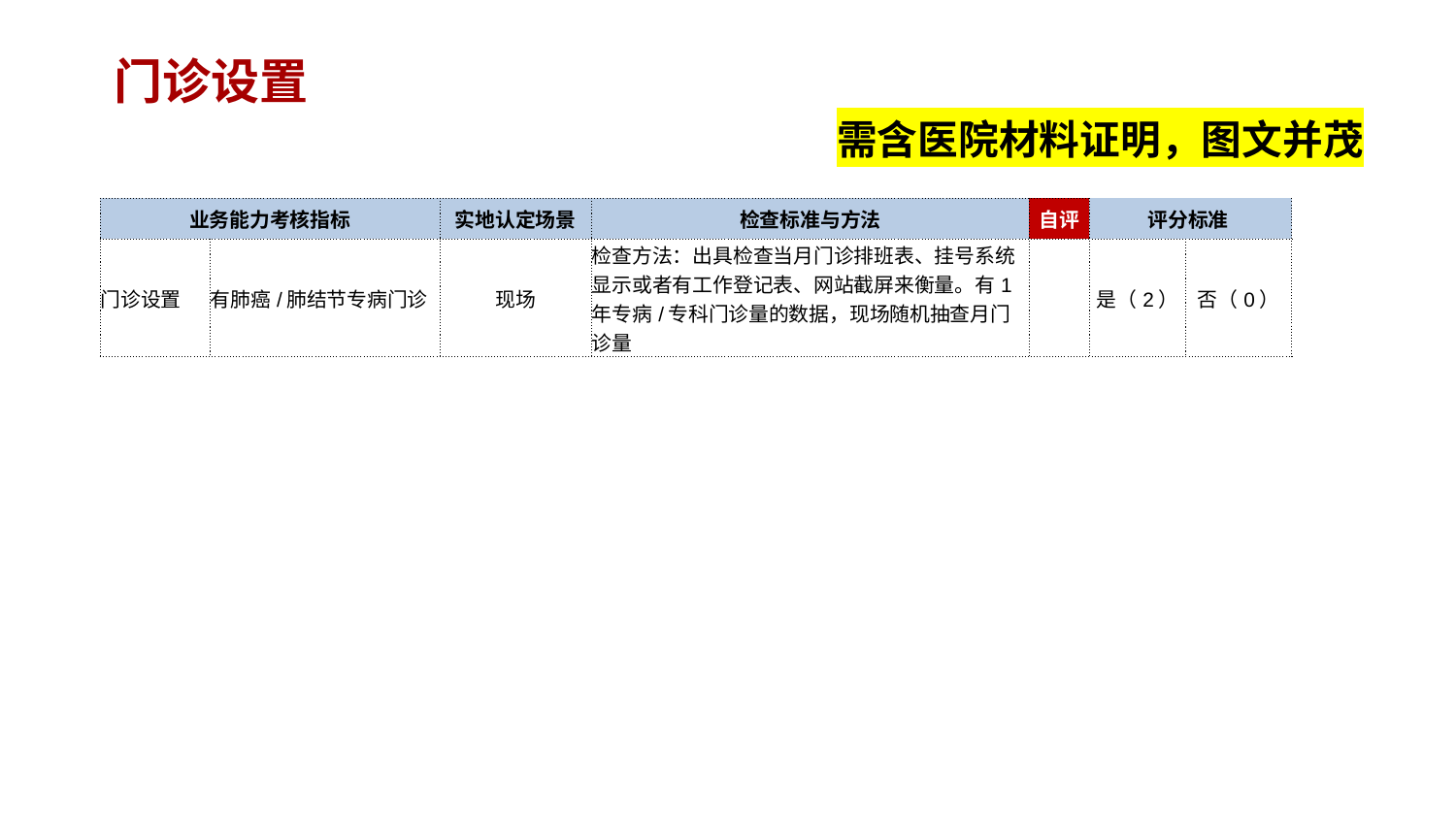

门诊设置

需含医院材料证明，图文并茂
| 业务能力考核指标 |  | 实地认定场景 | 检查标准与方法 | 自评 | 评分标准 |  |
| --- | --- | --- | --- | --- | --- | --- |
| 门诊设置 | 有肺癌/肺结节专病门诊 | 现场 | 检查方法：出具检查当月门诊排班表、挂号系统显示或者有工作登记表、网站截屏来衡量。有1年专病/专科门诊量的数据，现场随机抽查月门诊量 |  | 是（2） | 否（0） |
61